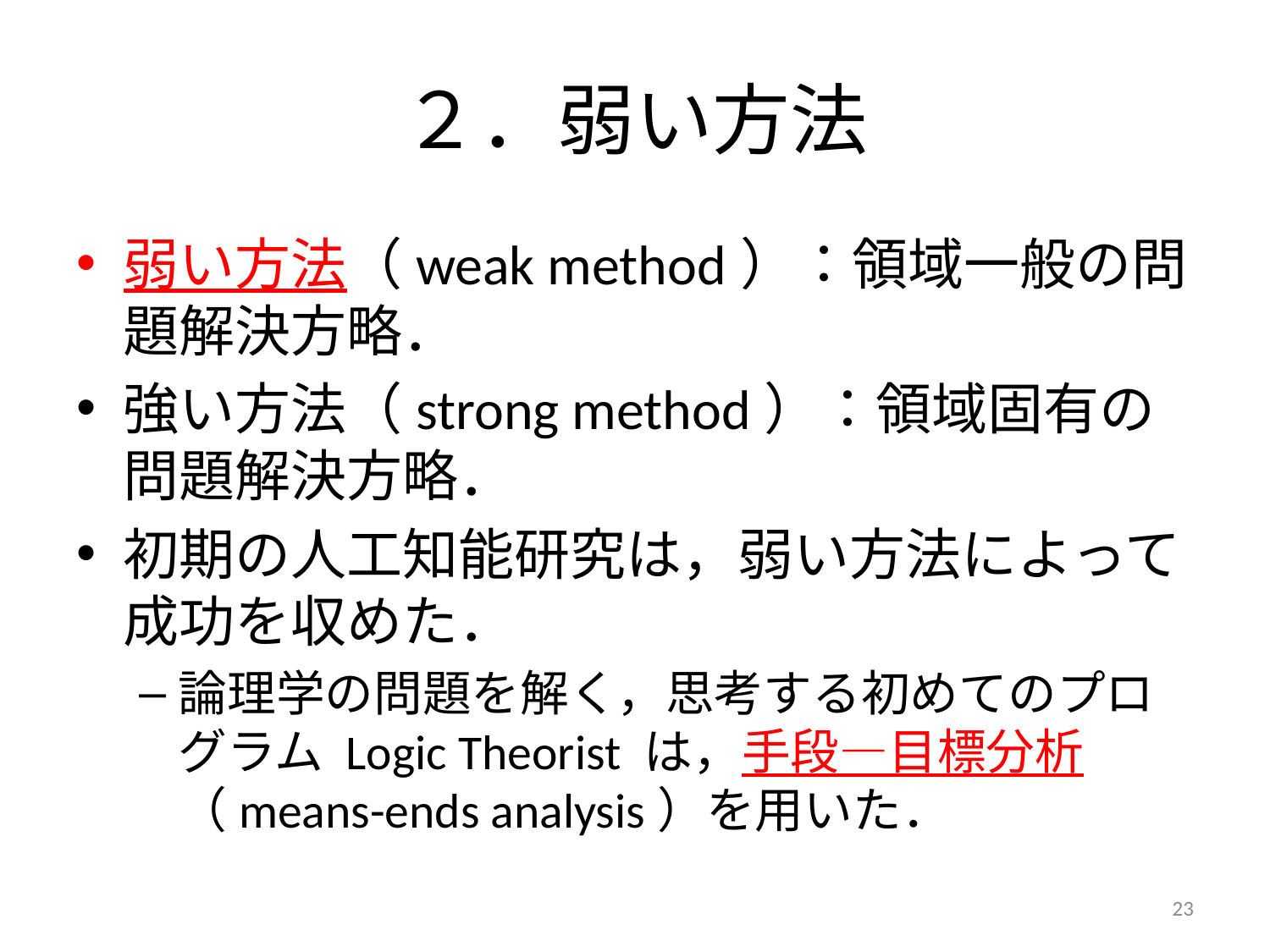

# ２．弱い方法
弱い方法（weak method）：領域一般の問題解決方略．
強い方法（strong method）：領域固有の問題解決方略．
初期の人工知能研究は，弱い方法によって成功を収めた．
論理学の問題を解く，思考する初めてのプログラム Logic Theorist は，手段―目標分析（means-ends analysis）を用いた．
23